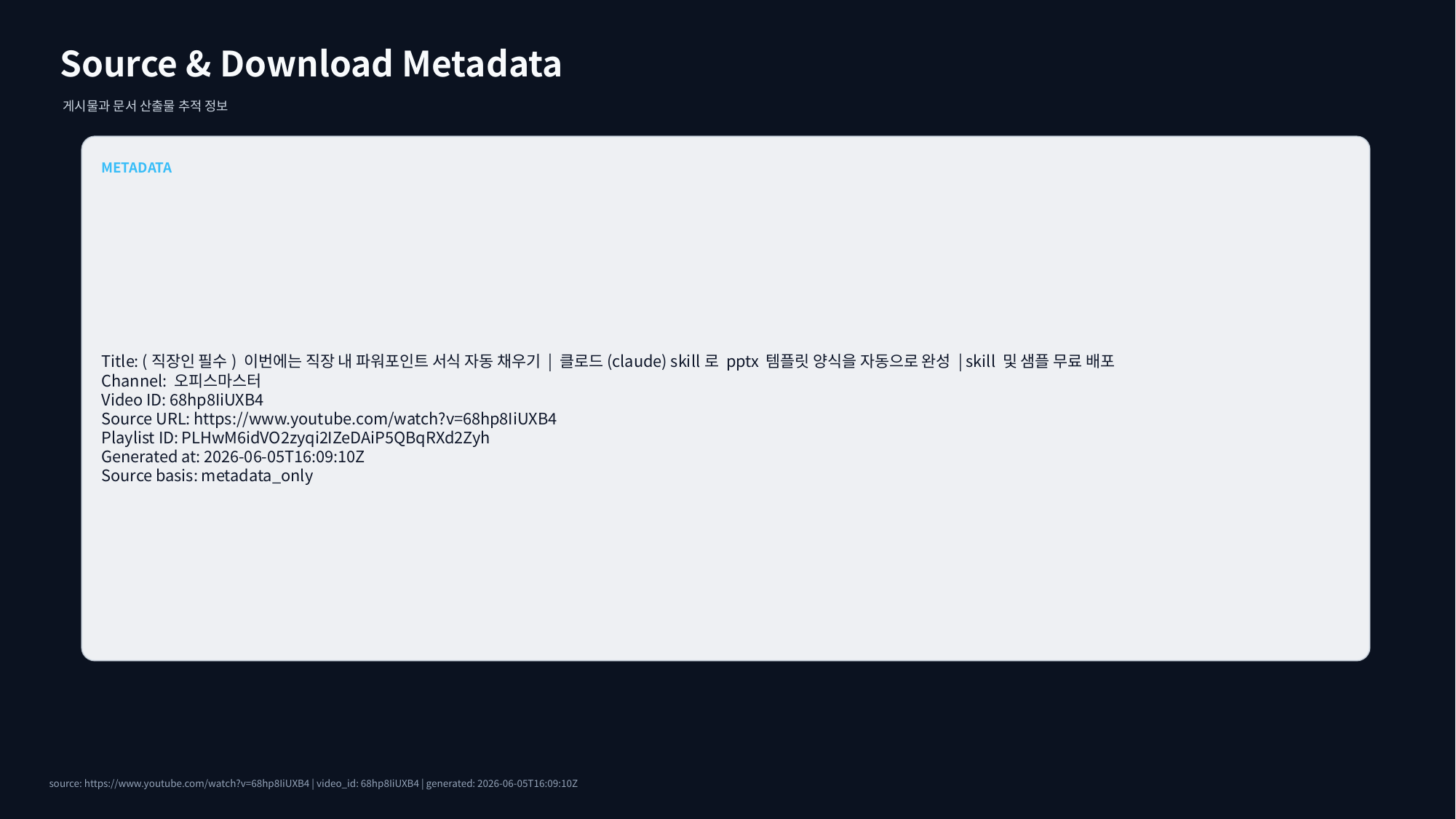

Source & Download Metadata
게시물과 문서 산출물 추적 정보

METADATA
Title: (직장인 필수) 이번에는 직장 내 파워포인트 서식 자동 채우기 | 클로드(claude) skill로 pptx 템플릿 양식을 자동으로 완성 | skill 및 샘플 무료 배포
Channel: 오피스마스터
Video ID: 68hp8IiUXB4
Source URL: https://www.youtube.com/watch?v=68hp8IiUXB4
Playlist ID: PLHwM6idVO2zyqi2IZeDAiP5QBqRXd2Zyh
Generated at: 2026-06-05T16:09:10Z
Source basis: metadata_only
source: https://www.youtube.com/watch?v=68hp8IiUXB4 | video_id: 68hp8IiUXB4 | generated: 2026-06-05T16:09:10Z